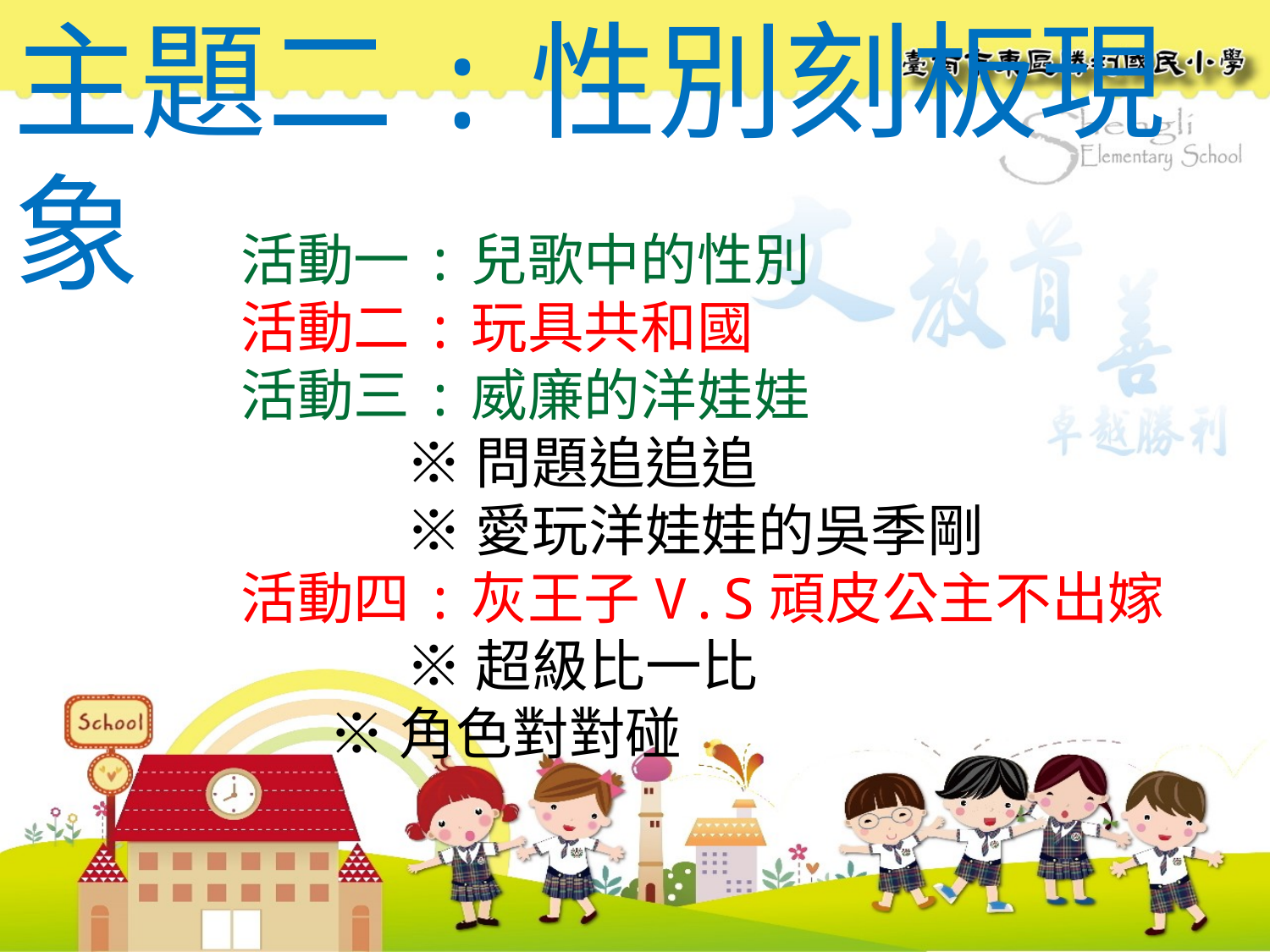

# 主題二:性別刻板現象
活動一:兒歌中的性別
活動二:玩具共和國
活動三:威廉的洋娃娃
	   ※問題追追追
	   ※愛玩洋娃娃的吳季剛
活動四:灰王子V.S頑皮公主不出嫁
	   ※超級比一比
       ※角色對對碰